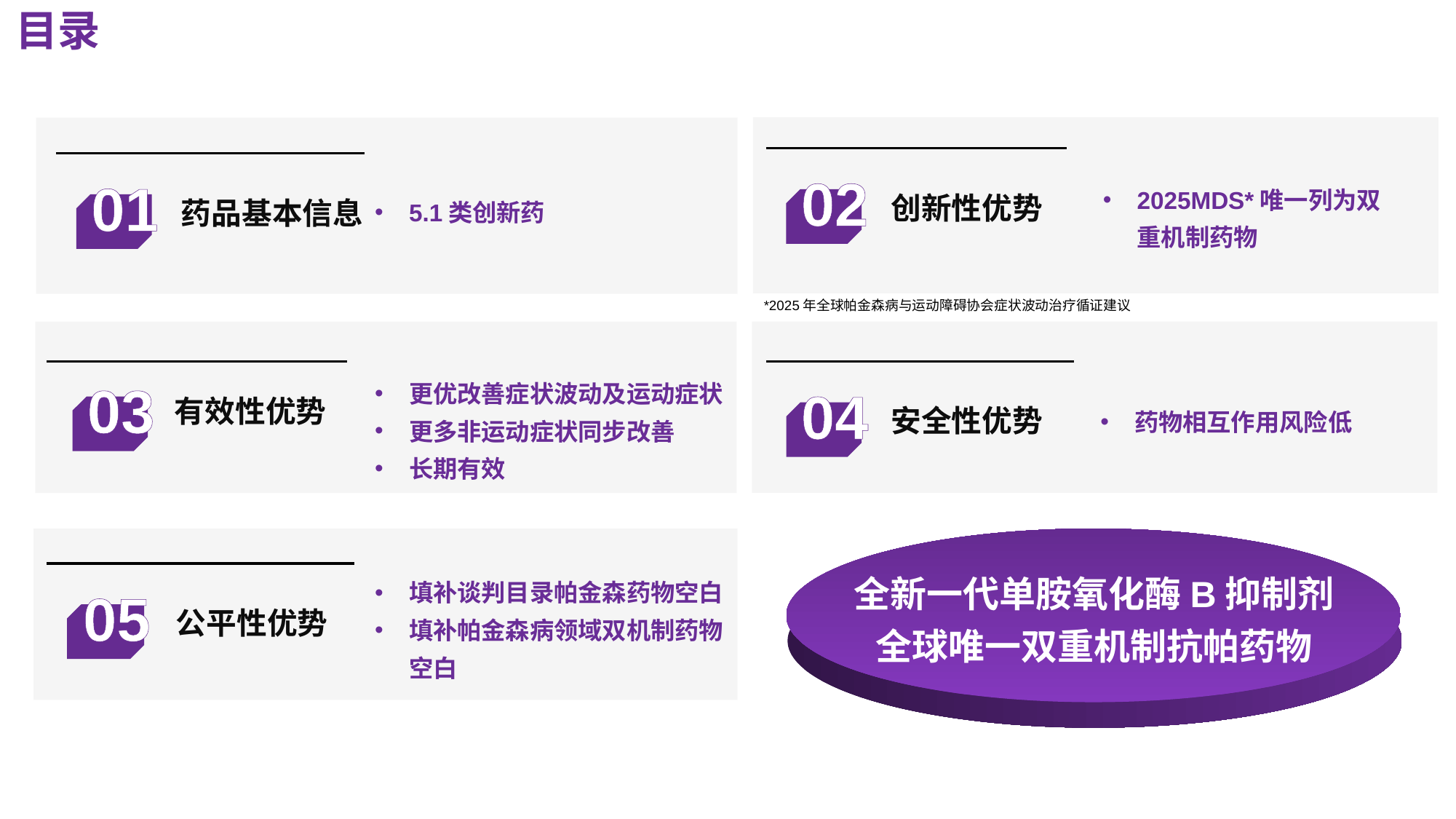

目录

02

2025MDS*唯一列为双重机制药物
创新性优势
01

5.1类创新药
药品基本信息
*2025年全球帕金森病与运动障碍协会症状波动治疗循证建议

有效性优势
04

药物相互作用风险低
安全性优势
更优改善症状波动及运动症状
更多非运动症状同步改善
长期有效
03

全新一代单胺氧化酶B抑制剂
全球唯一双重机制抗帕药物

填补谈判目录帕金森药物空白
填补帕金森病领域双机制药物空白
05

公平性优势